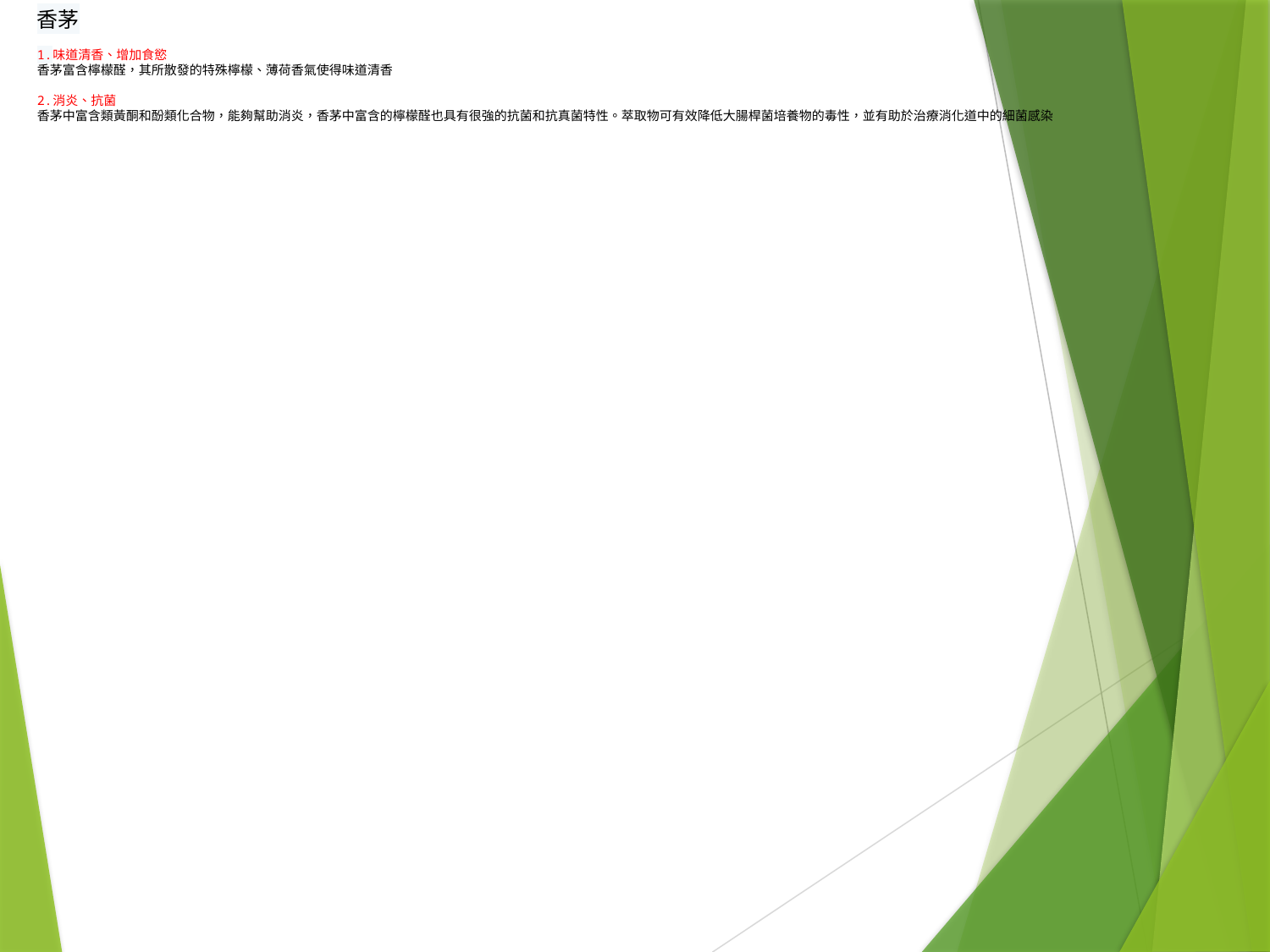

# 香茅 1.味道清香、增加食慾 香茅富含檸檬醛，其所散發的特殊檸檬、薄荷香氣使得味道清香 2.消炎、抗菌 香茅中富含類黃酮和酚類化合物，能夠幫助消炎，香茅中富含的檸檬醛也具有很強的抗菌和抗真菌特性。萃取物可有效降低大腸桿菌培養物的毒性，並有助於治療消化道中的細菌感染